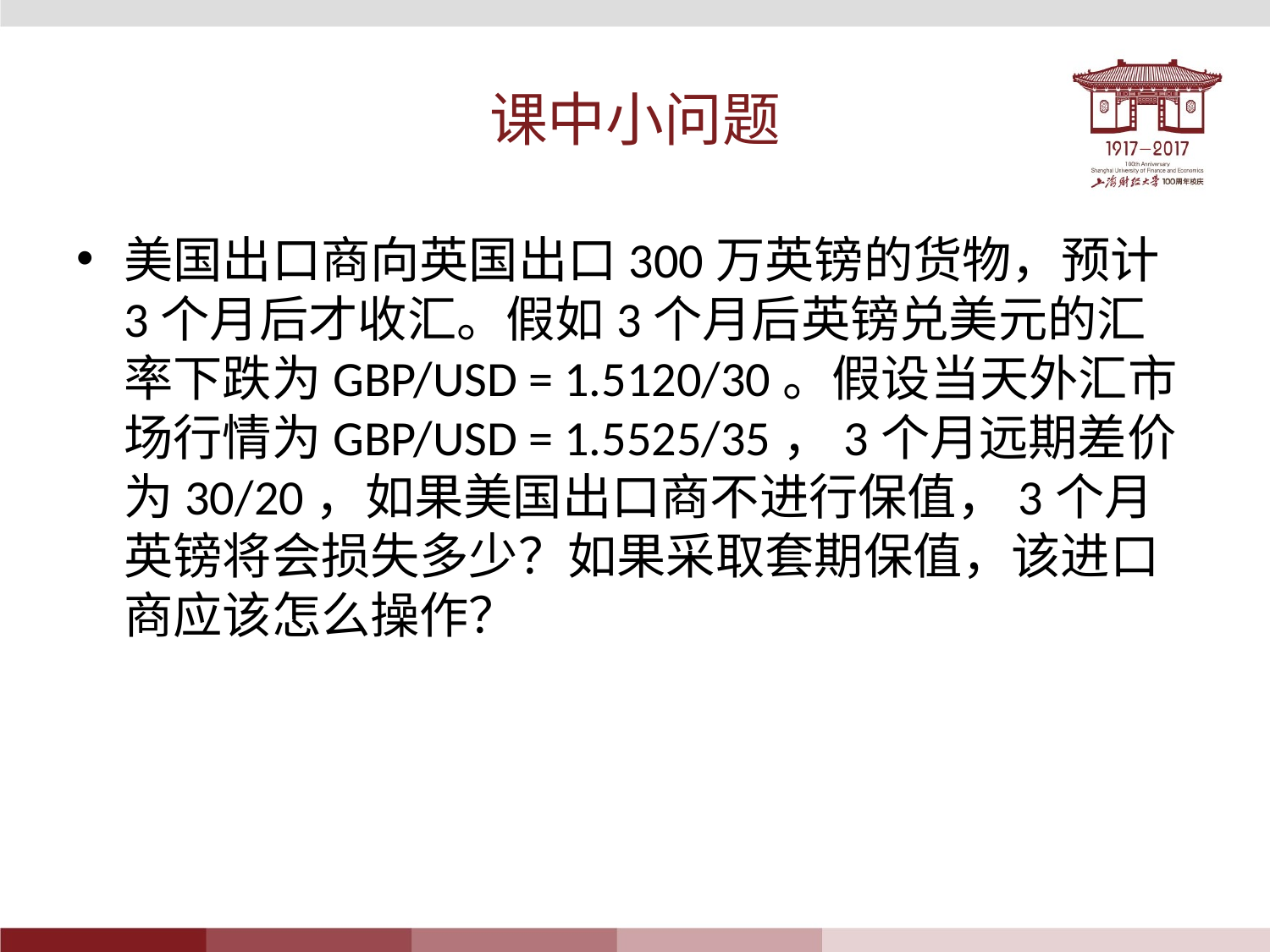

# 课中小问题
美国出口商向英国出口300万英镑的货物，预计3个月后才收汇。假如3个月后英镑兑美元的汇率下跌为GBP/USD = 1.5120/30。假设当天外汇市场行情为GBP/USD = 1.5525/35，3个月远期差价为30/20，如果美国出口商不进行保值，3个月英镑将会损失多少？如果采取套期保值，该进口商应该怎么操作？